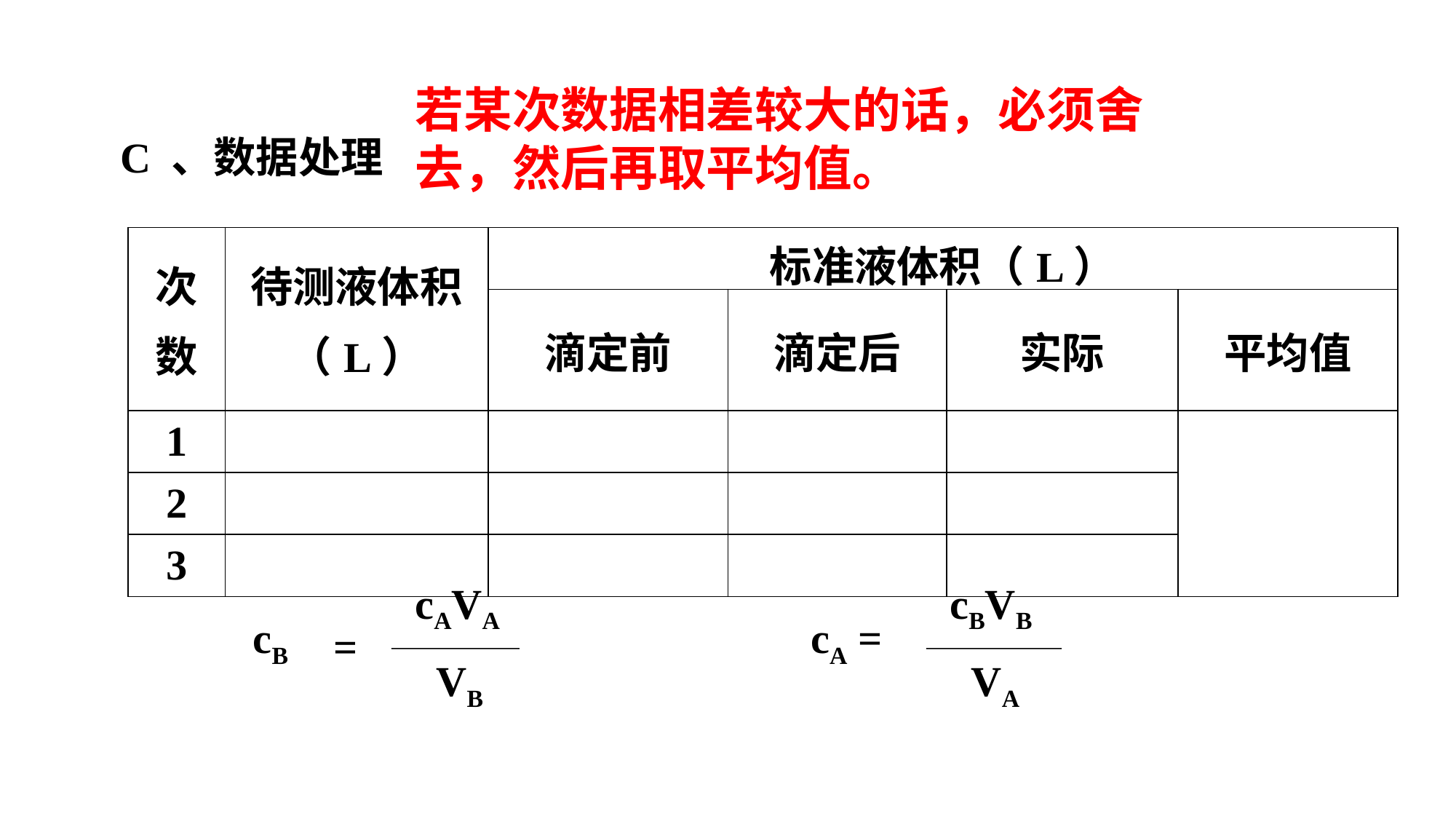

若某次数据相差较大的话，必须舍去，然后再取平均值。
# C 、数据处理
| 次 数 | 待测液体积 （L） | 标准液体积（L） |  |  |  |
| --- | --- | --- | --- | --- | --- |
|  |  | 滴定前 | 滴定后 | 实际 | 平均值 |
| 1 |  |  |  |  |  |
| 2 |  |  |  |  |  |
| 3 |  |  |  |  |  |

cAVA
cB
=

VB
cBVB
cA  =

VA